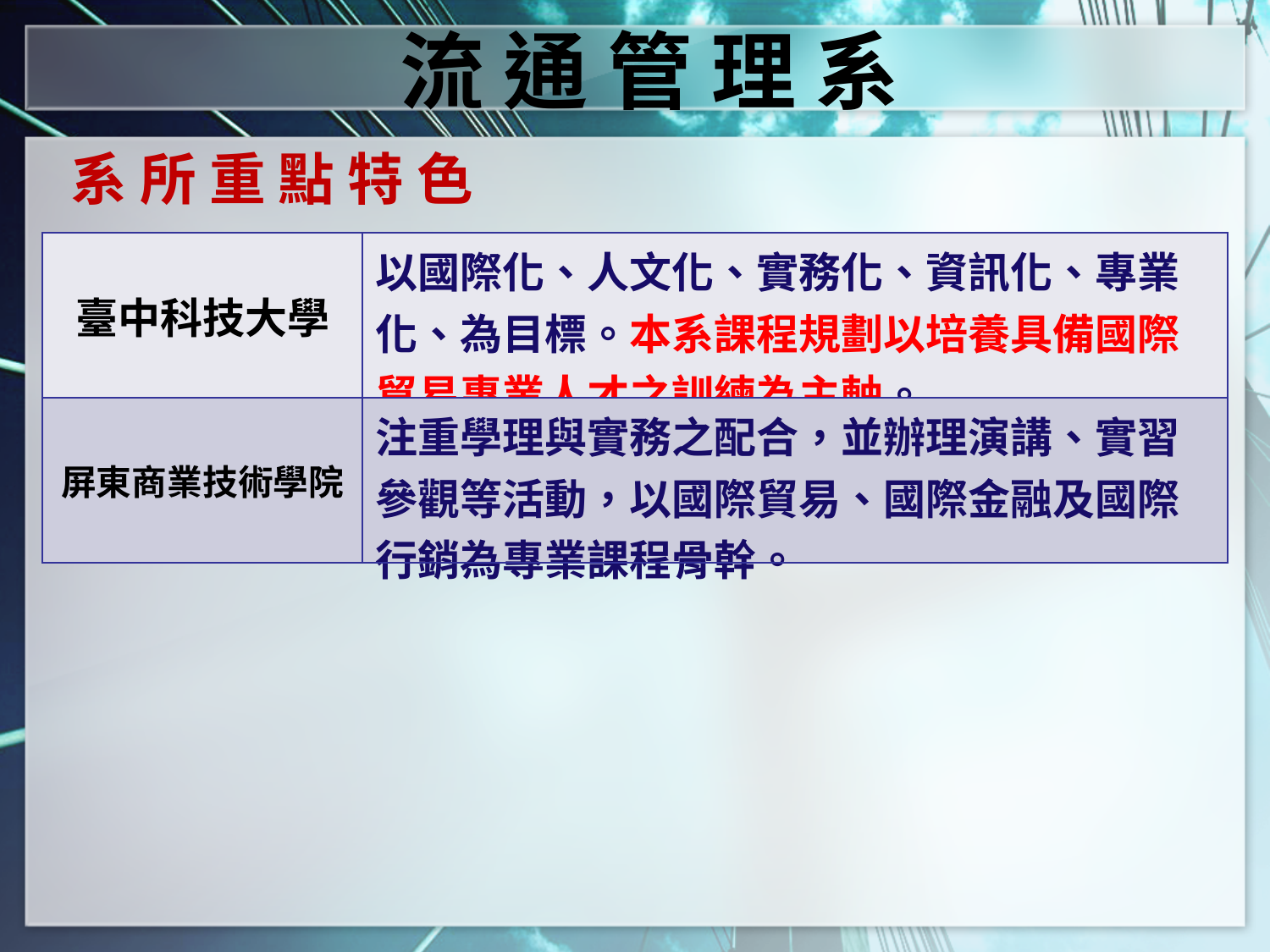

流 通 管 理 系
系 所 重 點 特 色
| 臺中科技大學 | 以國際化、人文化、實務化、資訊化、專業化、為目標。本系課程規劃以培養具備國際貿易專業人才之訓練為主軸。 |
| --- | --- |
| 屏東商業技術學院 | 注重學理與實務之配合，並辦理演講、實習參觀等活動，以國際貿易、國際金融及國際行銷為專業課程骨幹。 |